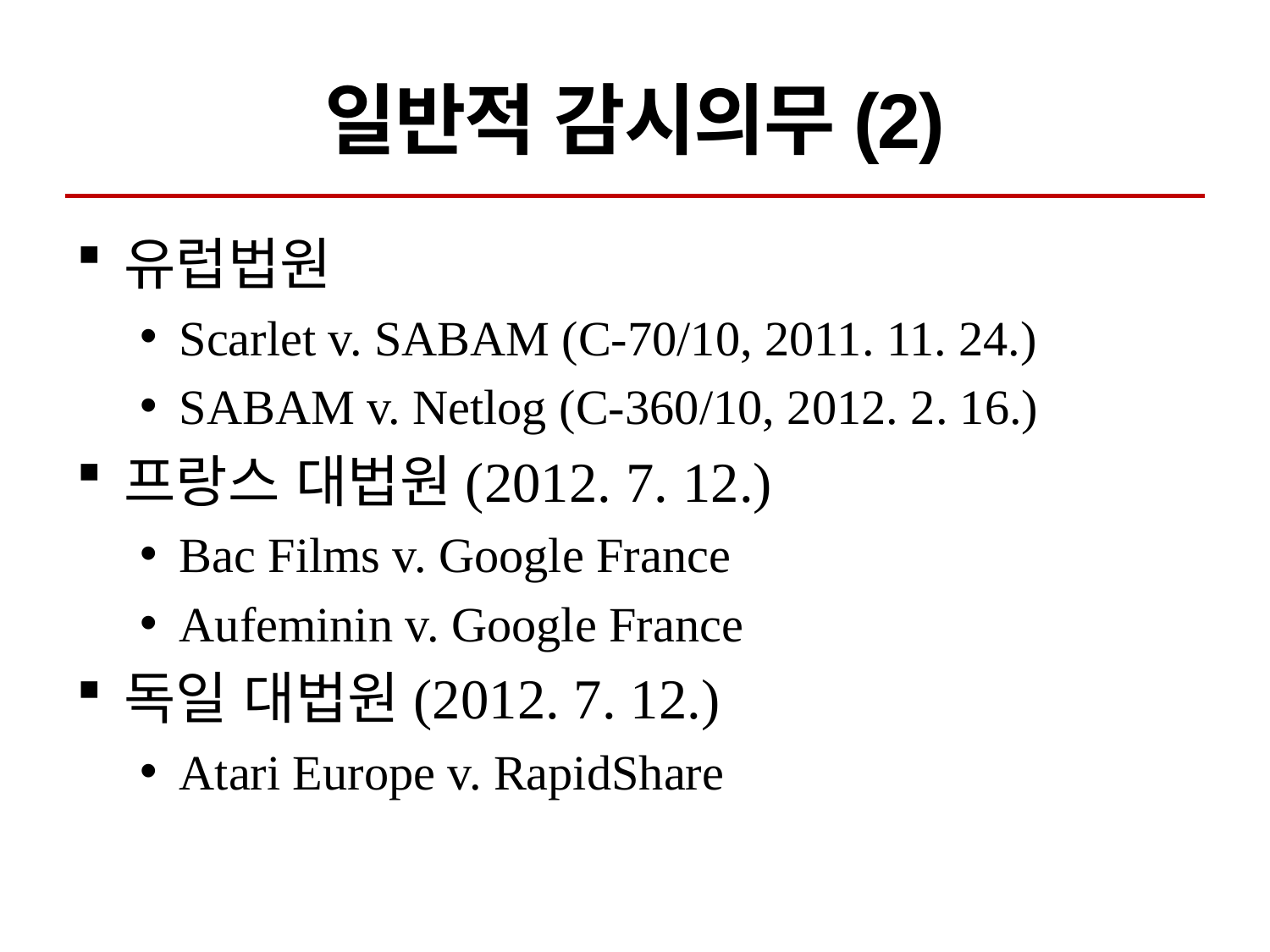

# 일반적 감시의무(2)
유럽법원
Scarlet v. SABAM (C-70/10, 2011. 11. 24.)
SABAM v. Netlog (C-360/10, 2012. 2. 16.)
프랑스 대법원(2012. 7. 12.)
Bac Films v. Google France
Aufeminin v. Google France
독일 대법원(2012. 7. 12.)
Atari Europe v. RapidShare